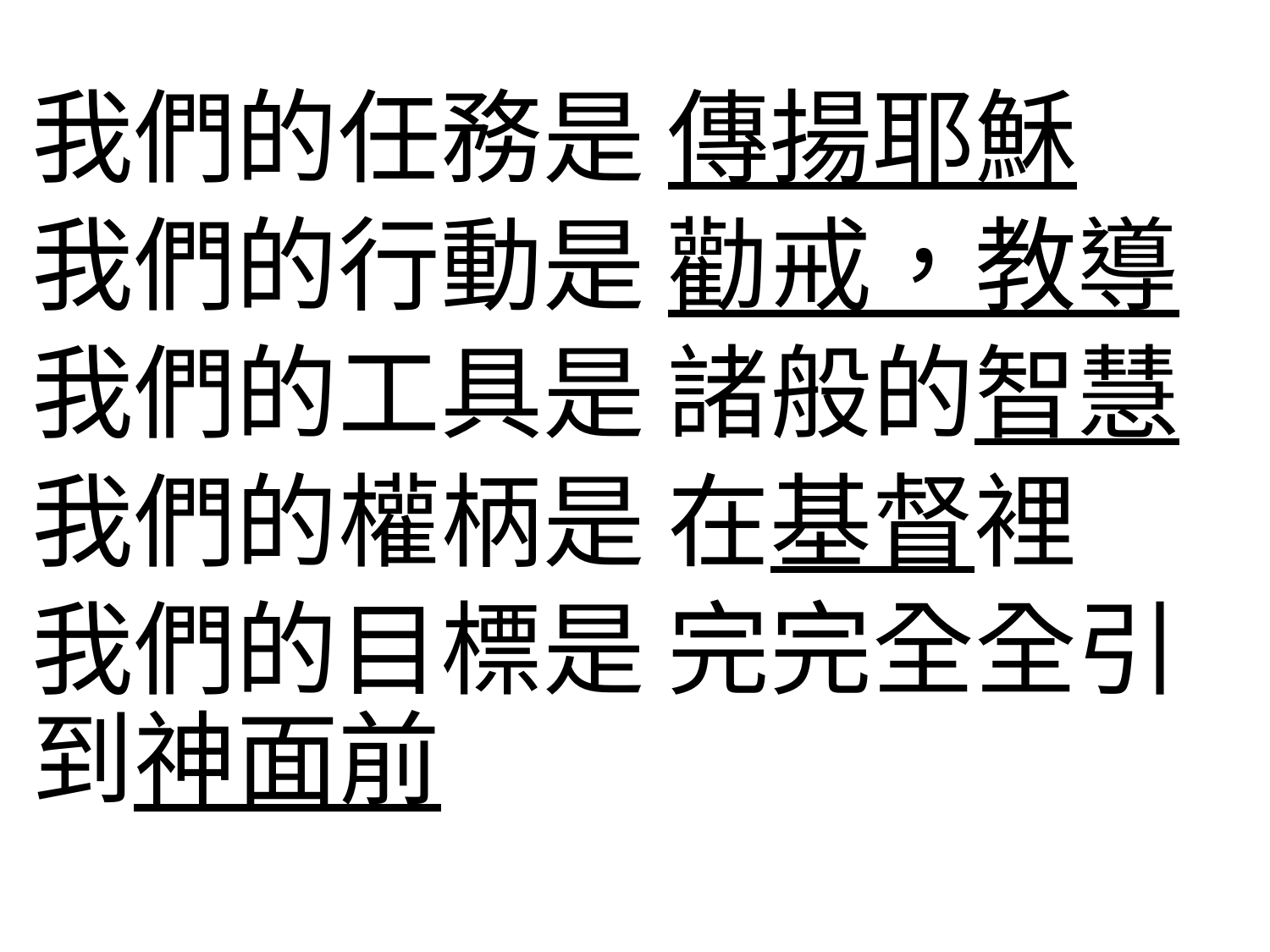

我們的任務是 傳揚耶穌
我們的行動是 勸戒，教導
我們的工具是 諸般的智慧
我們的權柄是 在基督裡
我們的目標是 完完全全引到神面前